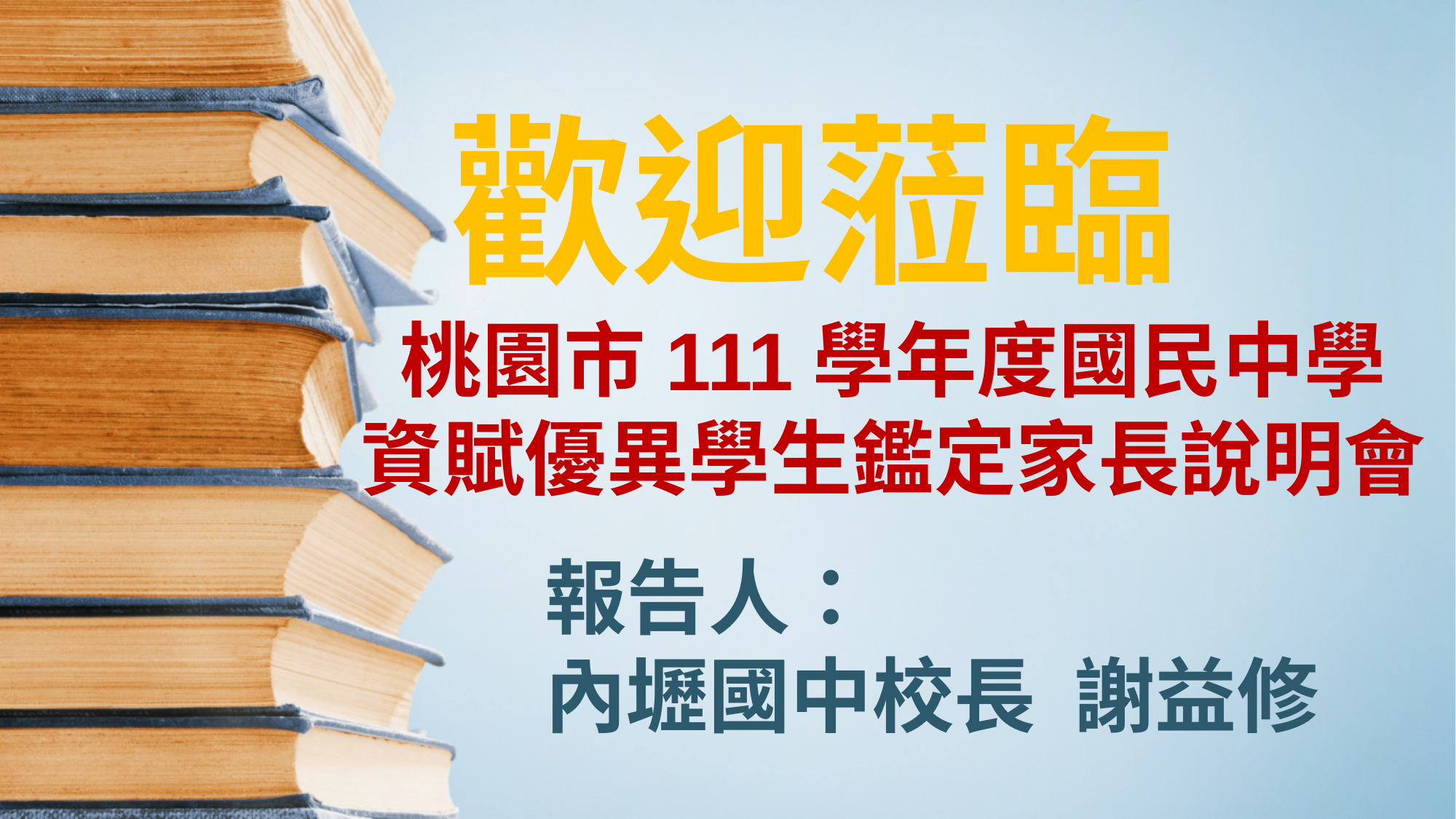

歡迎蒞臨
桃園市111學年度國民中學
資賦優異學生鑑定家長說明會
報告人：
內壢國中校長  謝益修